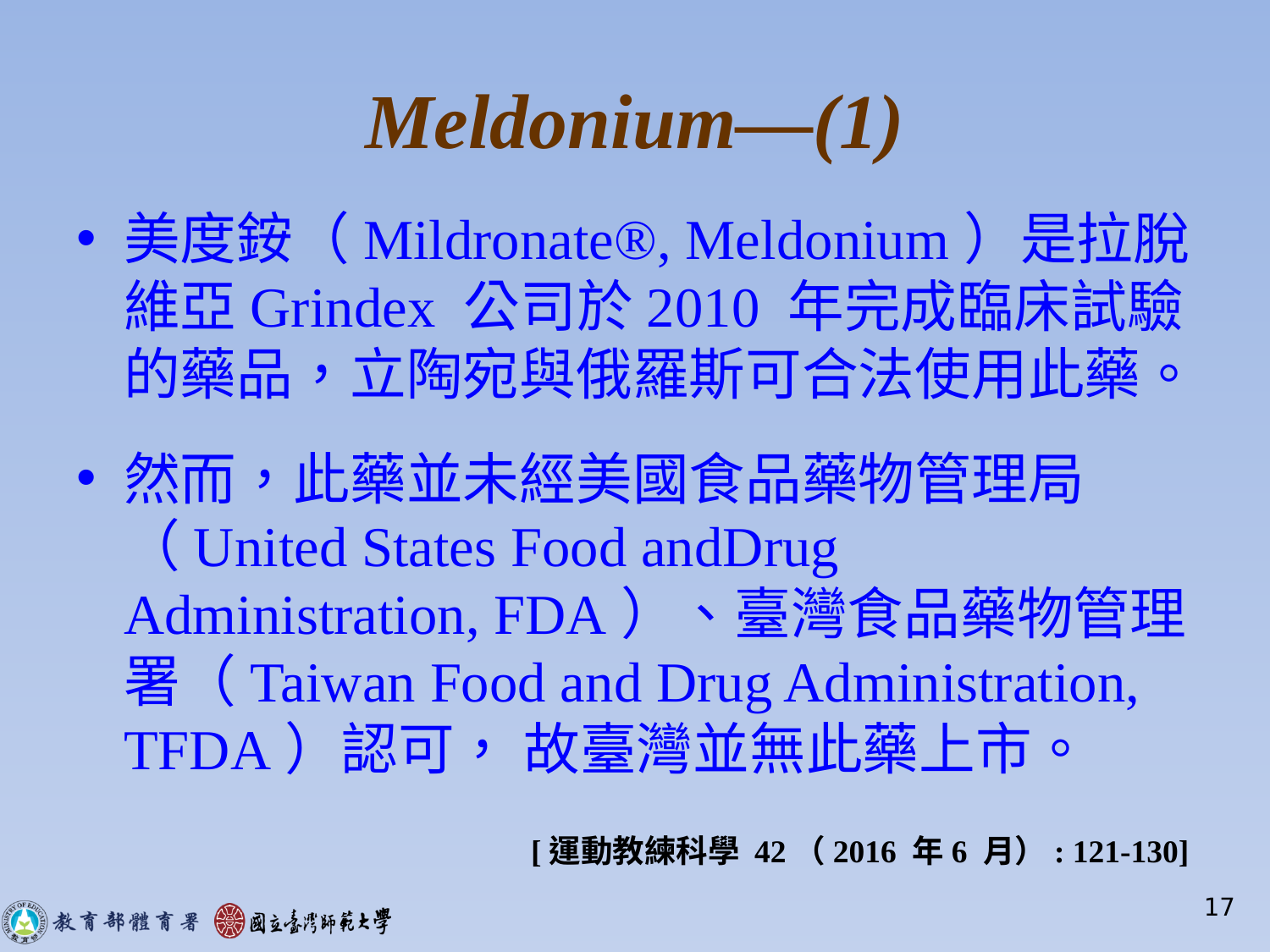

# Meldonium—(1)
美度銨（Mildronate®, Meldonium）是拉脫維亞Grindex 公司於2010 年完成臨床試驗的藥品，立陶宛與俄羅斯可合法使用此藥。

然而，此藥並未經美國食品藥物管理局（United States Food andDrug Administration, FDA）、臺灣食品藥物管理署（Taiwan Food and Drug Administration, TFDA）認可， 故臺灣並無此藥上市。

[運動教練科學 42（2016 年6 月）: 121-130]
17